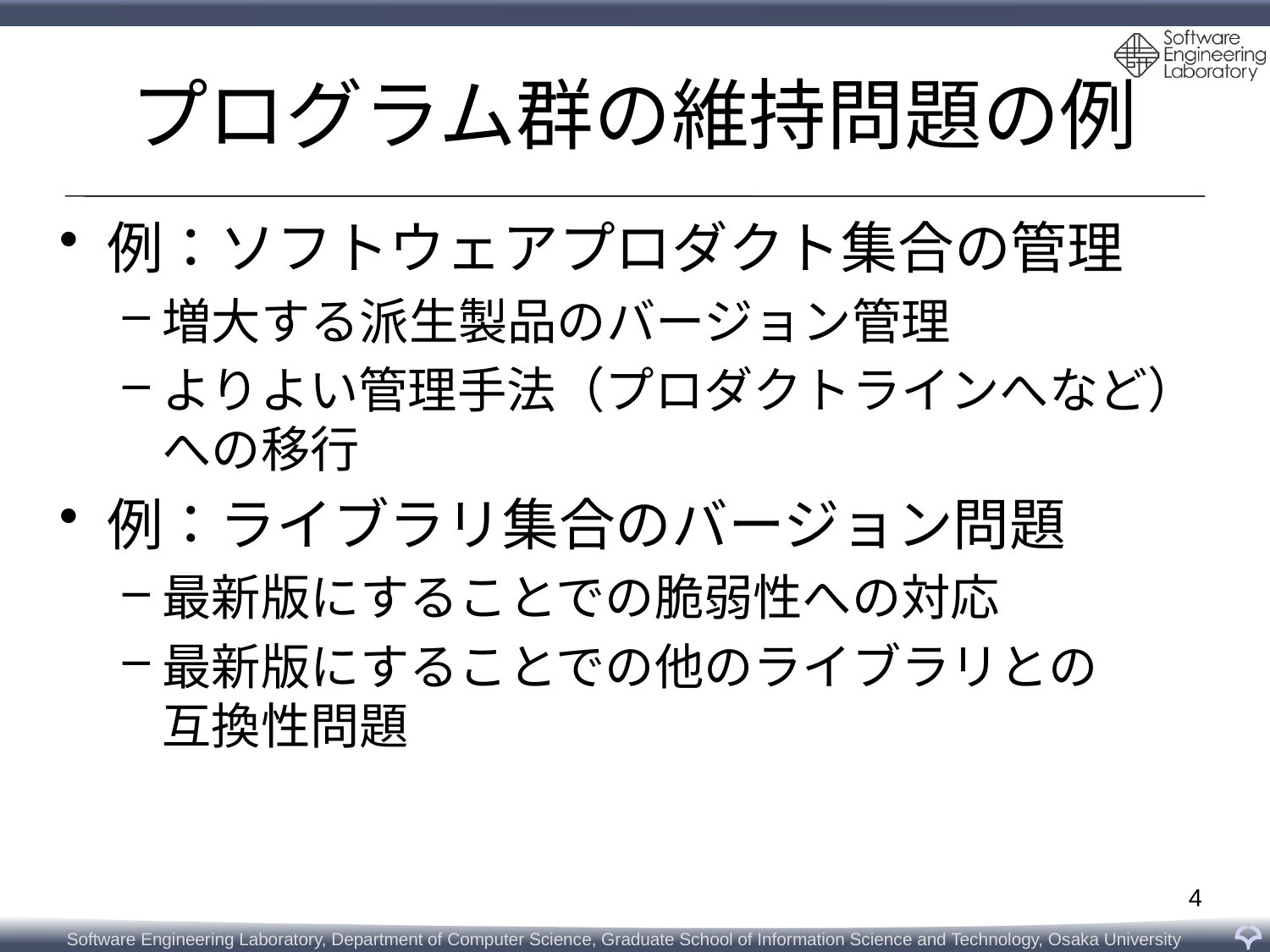

# プログラム群の維持問題の例
例：ソフトウェアプロダクト集合の管理
増大する派生製品のバージョン管理
よりよい管理手法（プロダクトラインへなど）
への移行
例：ライブラリ集合のバージョン問題
最新版にすることでの脆弱性への対応
最新版にすることでの他のライブラリとの
互換性問題
4